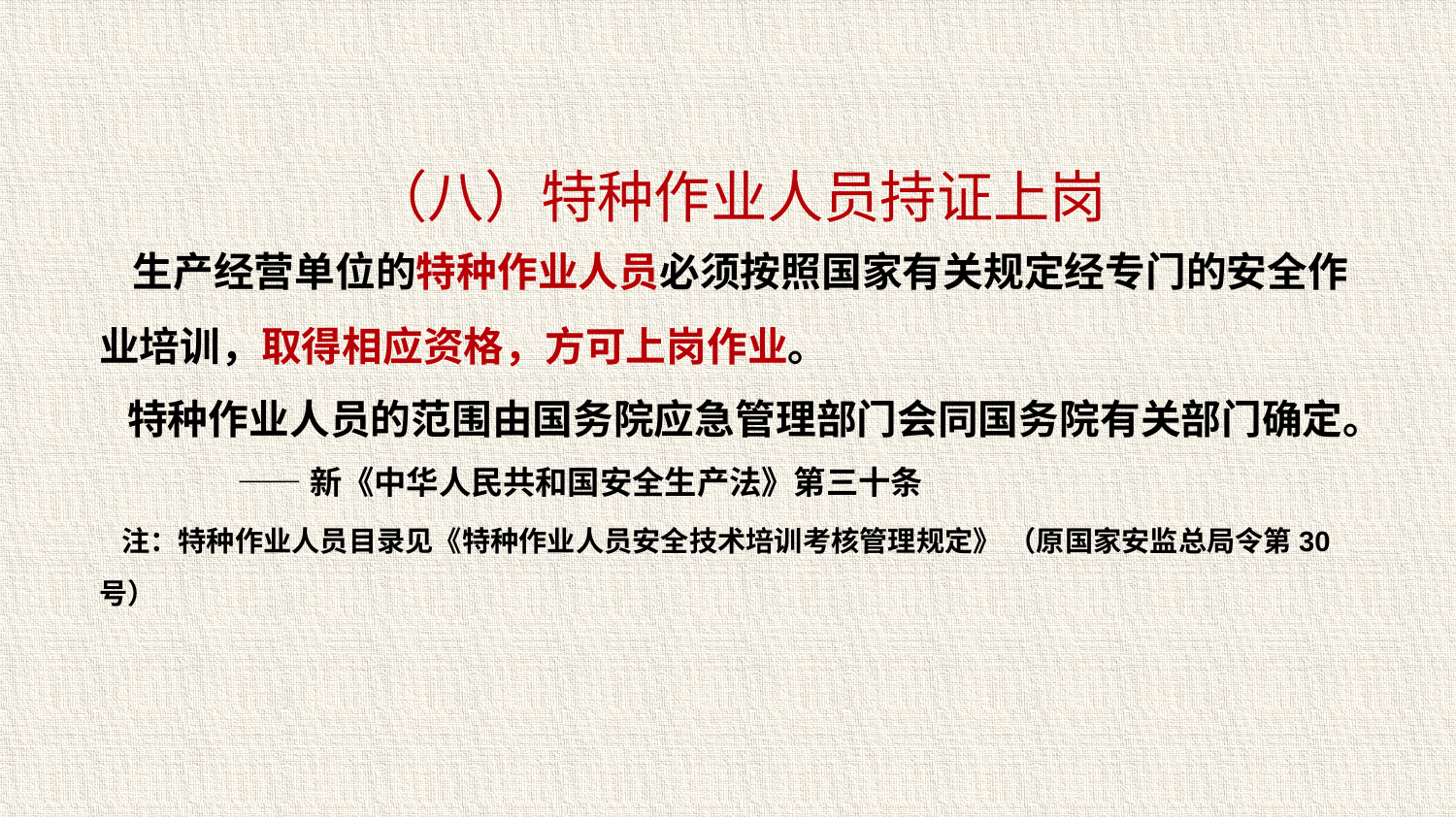

（八）特种作业人员持证上岗
  生产经营单位的特种作业人员必须按照国家有关规定经专门的安全作业培训，取得相应资格，方可上岗作业。
  特种作业人员的范围由国务院应急管理部门会同国务院有关部门确定。
                   ——新《中华人民共和国安全生产法》第三十条
  注：特种作业人员目录见《特种作业人员安全技术培训考核管理规定》 （原国家安监总局令第30号）